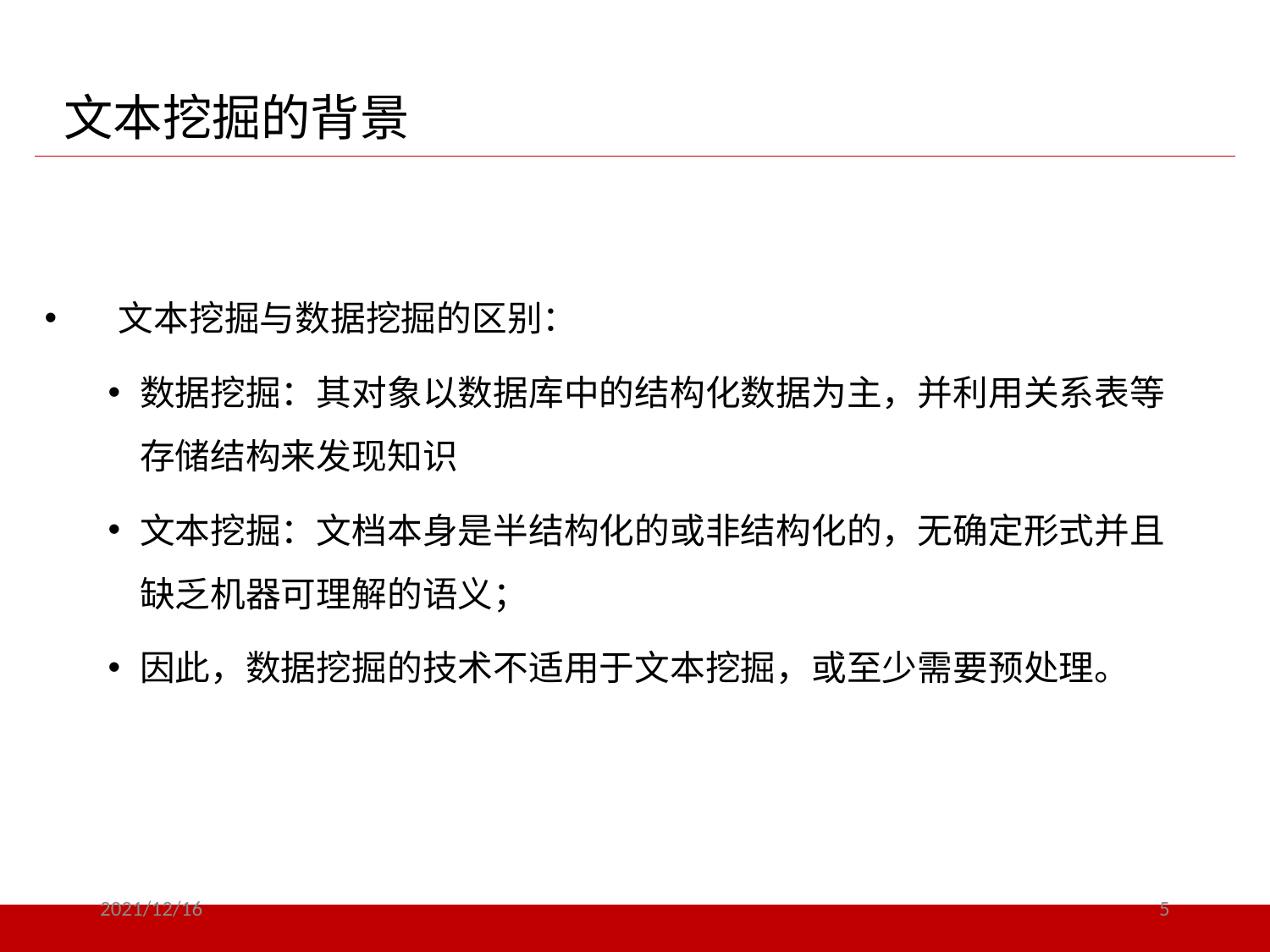

文本挖掘的背景
文本挖掘与数据挖掘的区别：
数据挖掘：其对象以数据库中的结构化数据为主，并利用关系表等存储结构来发现知识
文本挖掘：文档本身是半结构化的或非结构化的，无确定形式并且缺乏机器可理解的语义；
因此，数据挖掘的技术不适用于文本挖掘，或至少需要预处理。
2021/12/16
5